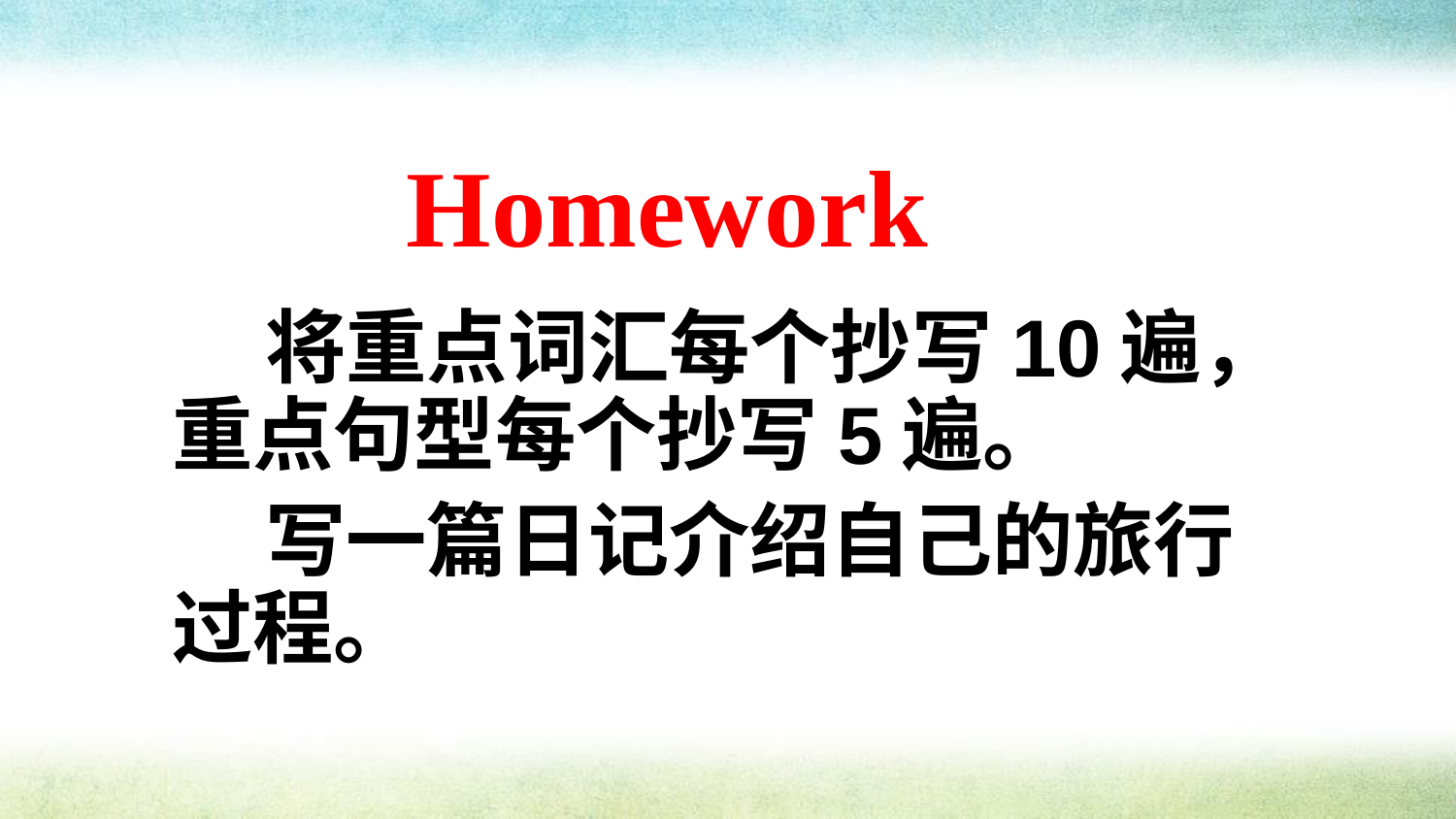

# Homework
    将重点词汇每个抄写10遍，重点句型每个抄写5遍。
    写一篇日记介绍自己的旅行过程。